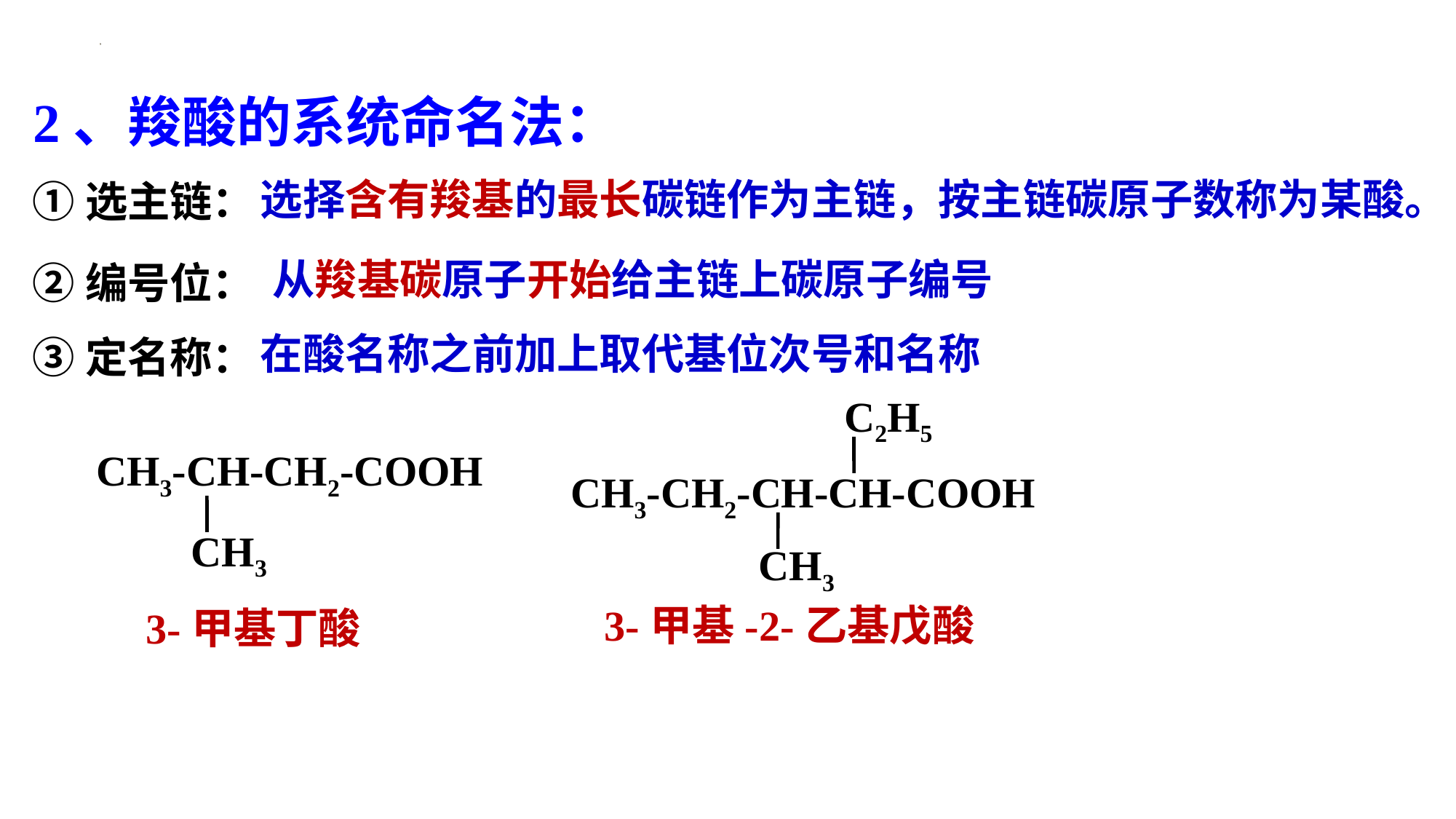

2、羧酸的系统命名法：
选择含有羧基的最长碳链作为主链，按主链碳原子数称为某酸。
①选主链：
从羧基碳原子开始给主链上碳原子编号
②编号位：
在酸名称之前加上取代基位次号和名称
③定名称：
C2H5

CH3-CH2-CH-CH-COOH

CH3
CH3-CH-CH2-COOH

CH3
3-甲基-2-乙基戊酸
3-甲基丁酸